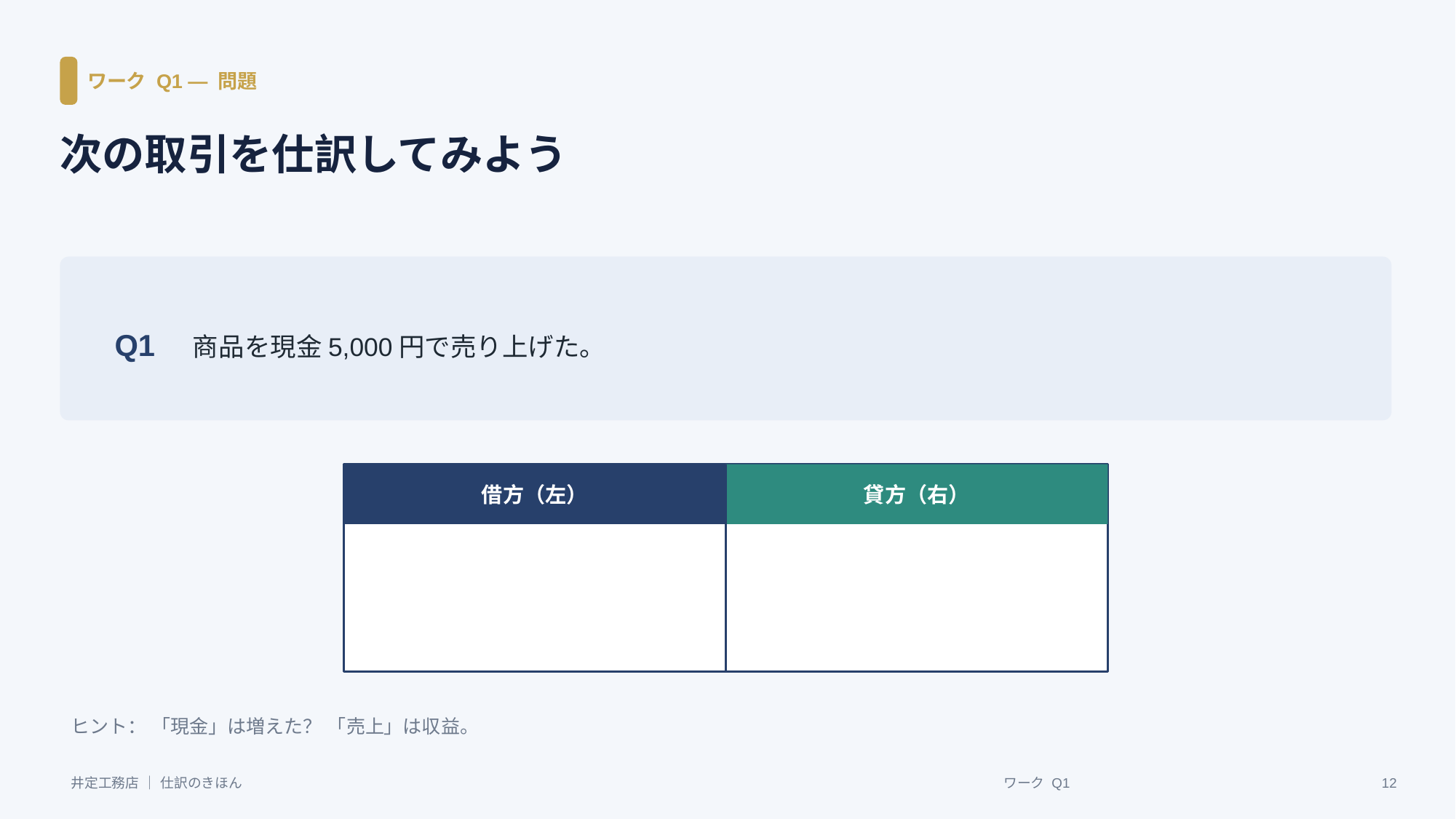

ワーク Q1 ― 問題
次の取引を仕訳してみよう

Q1　商品を現金5,000円で売り上げた。

借方（左）

貸方（右）
ヒント： 「現金」は増えた？ 「売上」は収益。
井定工務店 ｜ 仕訳のきほん
ワーク Q1
12